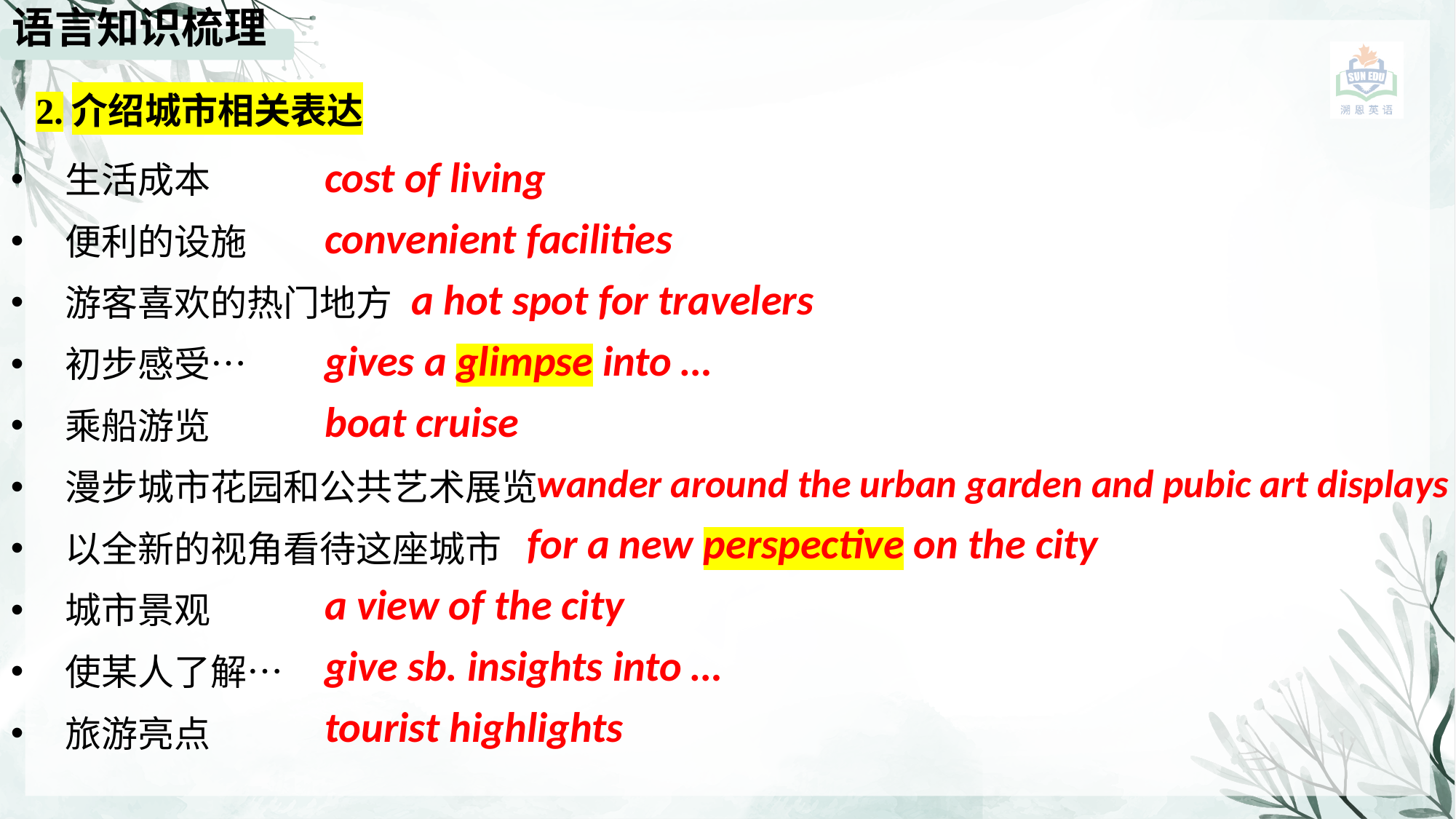

语言知识梳理
2.介绍城市相关表达
cost of living
convenient facilities
         a hot spot for travelers
gives a glimpse into …
boat cruise
                      wander around the urban garden and pubic art displays
                     for a new perspective on the city
a view of the city
give sb. insights into …
tourist highlights
生活成本
便利的设施
游客喜欢的热门地方
初步感受…
乘船游览
漫步城市花园和公共艺术展览
以全新的视角看待这座城市
城市景观
使某人了解…
旅游亮点